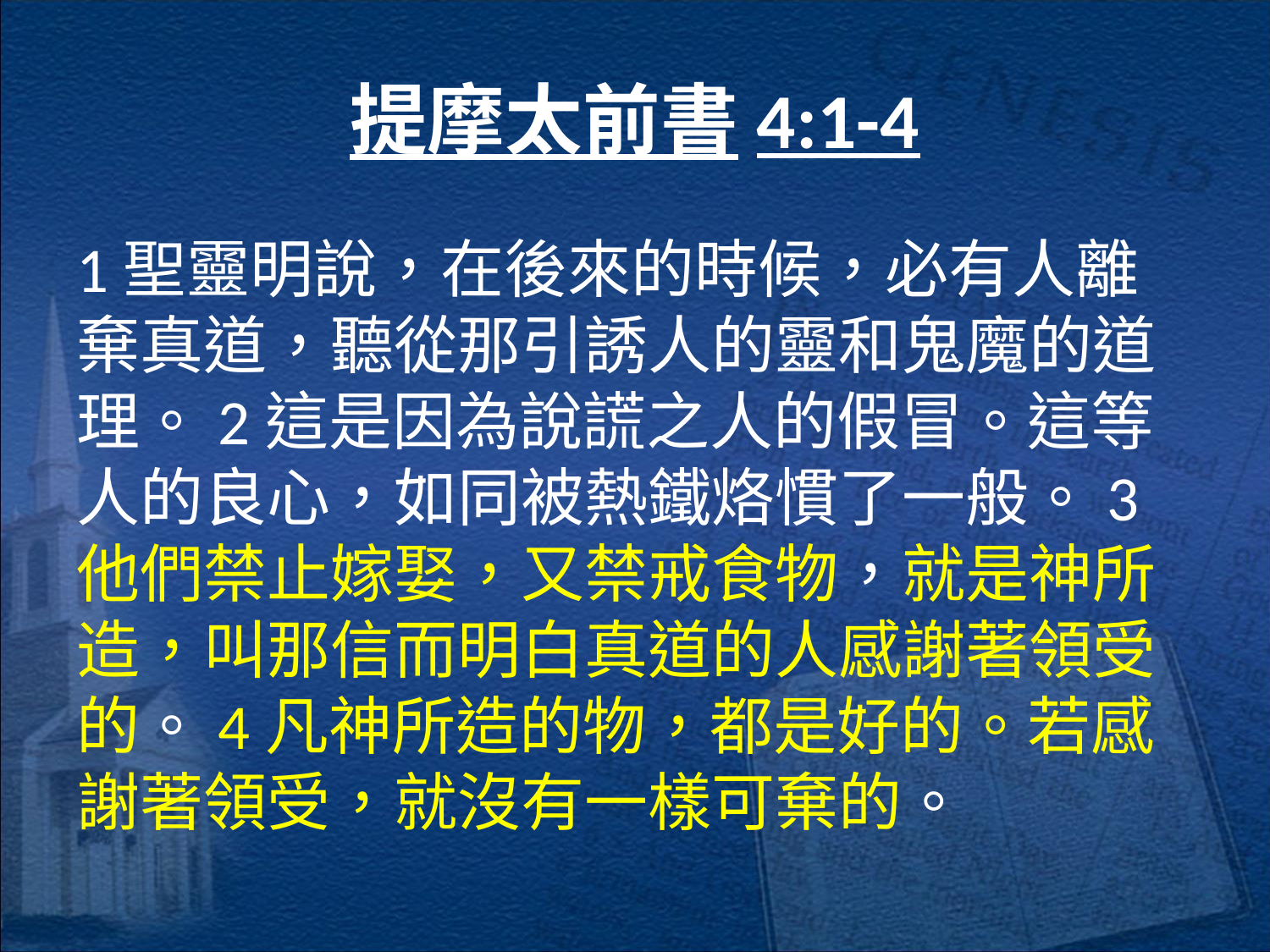

# 提摩太前書4:1-4
1聖靈明說，在後來的時候，必有人離棄真道，聽從那引誘人的靈和鬼魔的道理。2這是因為說謊之人的假冒。這等人的良心，如同被熱鐵烙慣了一般。3他們禁止嫁娶，又禁戒食物，就是神所造，叫那信而明白真道的人感謝著領受的。4凡神所造的物，都是好的。若感謝著領受，就沒有一樣可棄的。